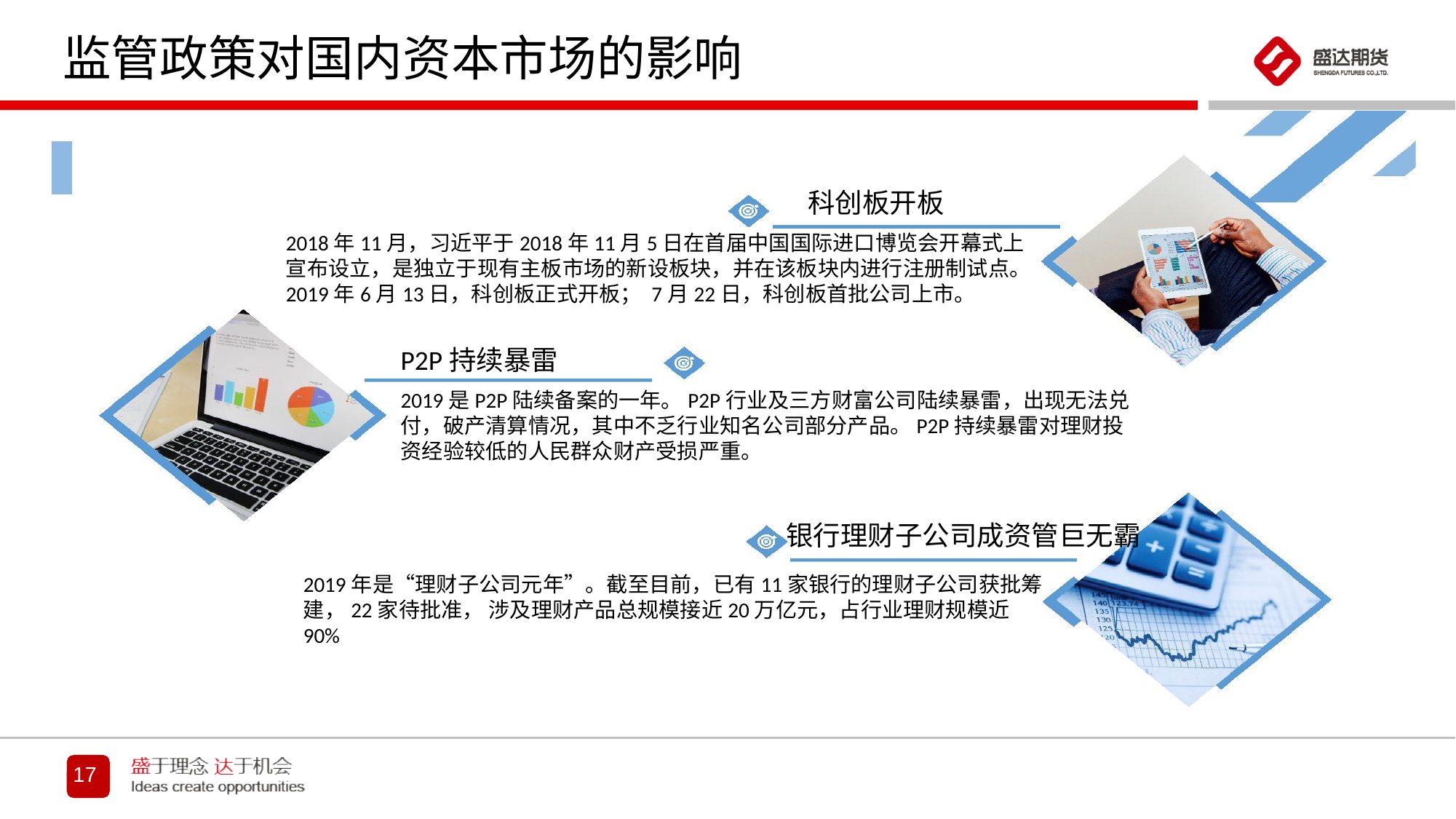

# 监管政策对国内资本市场的影响

科创板开板
2018年11月，习近平于2018年11月5日在首届中国国际进口博览会开幕式上宣布设立，是独立于现有主板市场的新设板块，并在该板块内进行注册制试点。2019年6月13日，科创板正式开板； 7月22日，科创板首批公司上市。
P2P持续暴雷
2019是P2P陆续备案的一年。P2P行业及三方财富公司陆续暴雷，出现无法兑付，破产清算情况，其中不乏行业知名公司部分产品。P2P持续暴雷对理财投资经验较低的人民群众财产受损严重。
银行理财子公司成资管巨无霸
2019年是“理财子公司元年”。截至目前，已有11家银行的理财子公司获批筹建，22家待批准， 涉及理财产品总规模接近20万亿元，占行业理财规模近90%